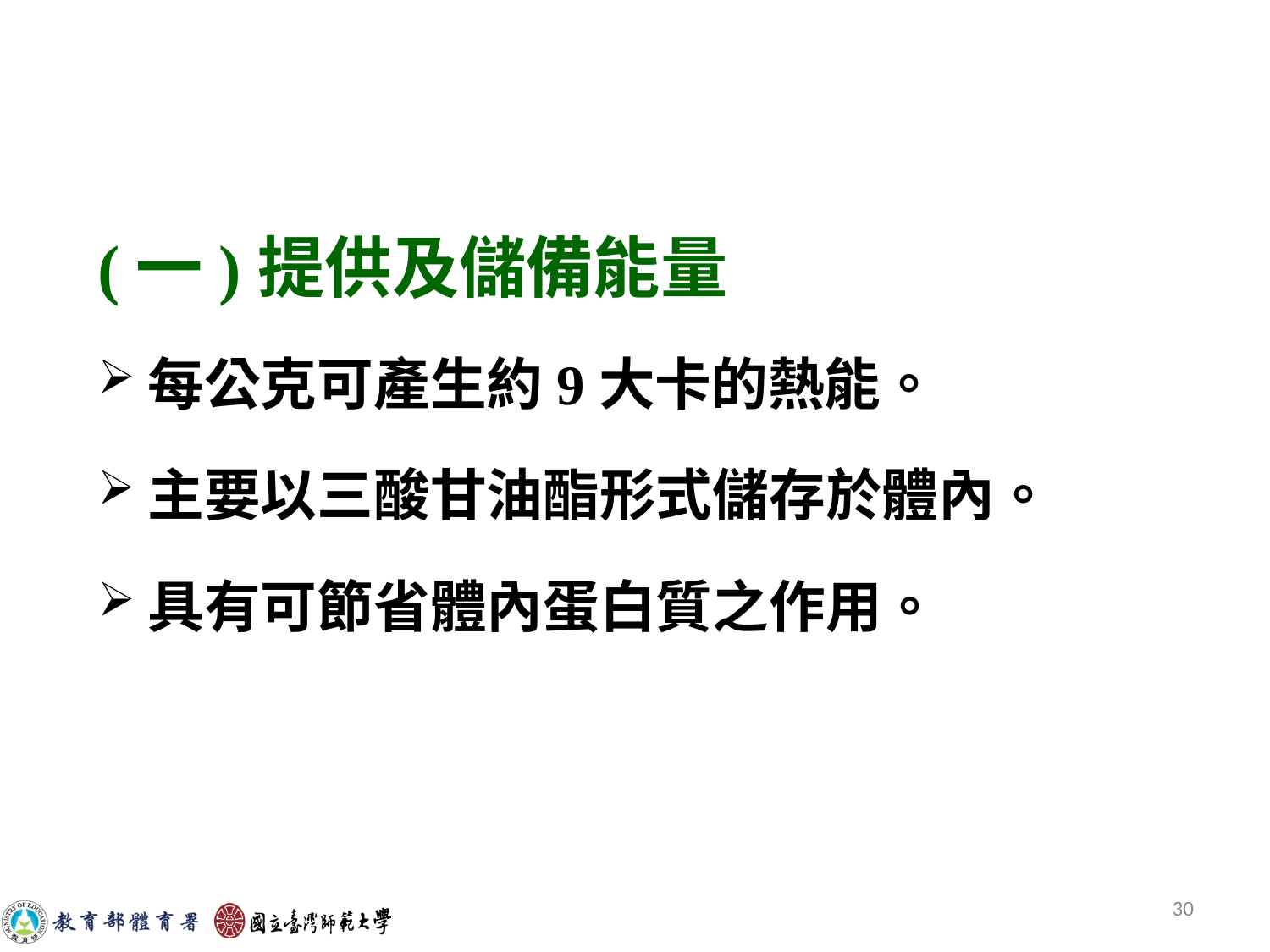

(一)提供及儲備能量
每公克可產生約9大卡的熱能。
主要以三酸甘油酯形式儲存於體內。
具有可節省體內蛋白質之作用。
30